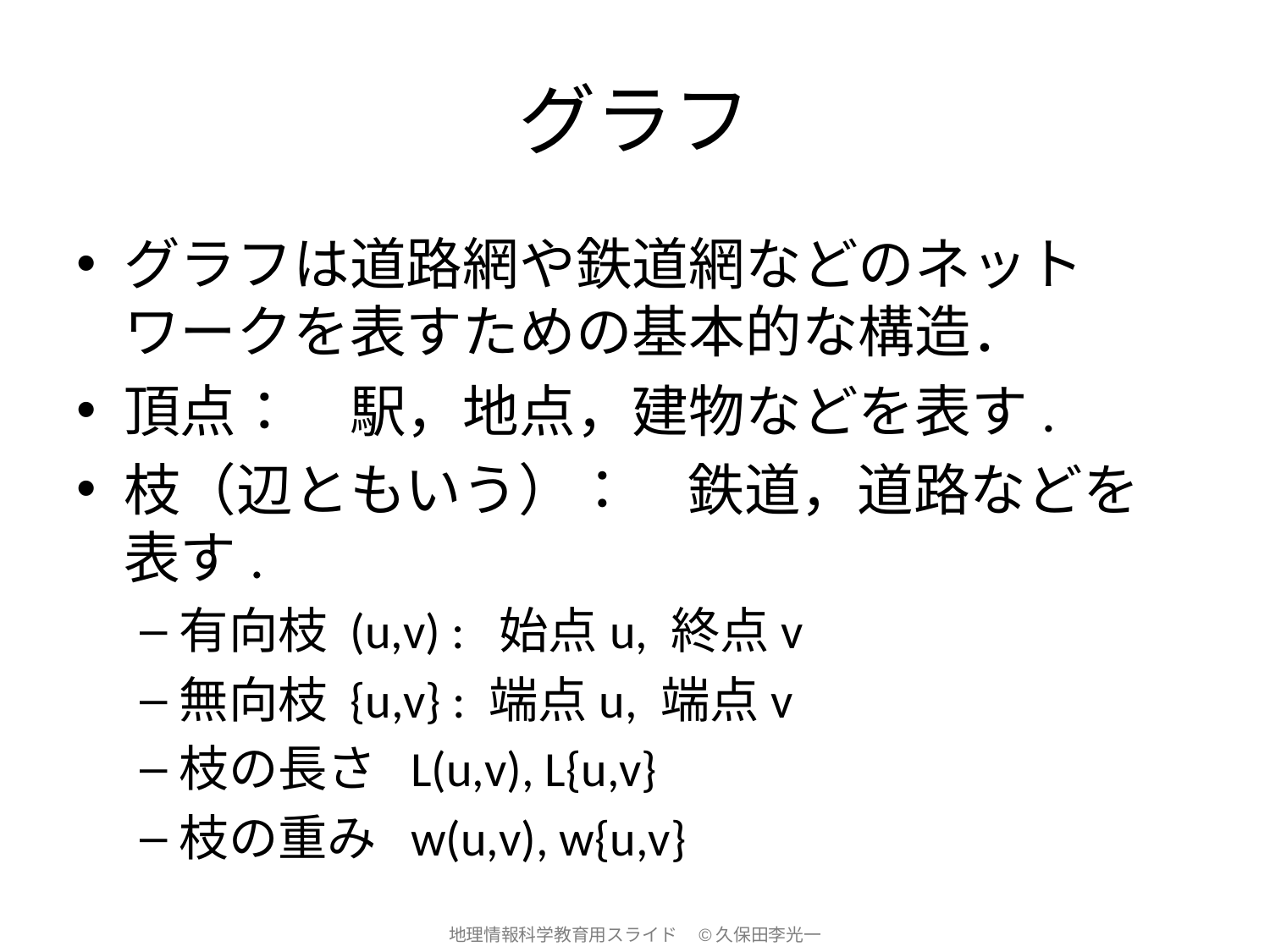

# グラフ
グラフは道路網や鉄道網などのネットワークを表すための基本的な構造．
頂点：　駅，地点，建物などを表す.
枝（辺ともいう）：　鉄道，道路などを表す.
有向枝 (u,v) :  始点u, 終点v
無向枝 {u,v} : 端点u, 端点v
枝の長さ  L(u,v), L{u,v}
枝の重み  w(u,v), w{u,v}